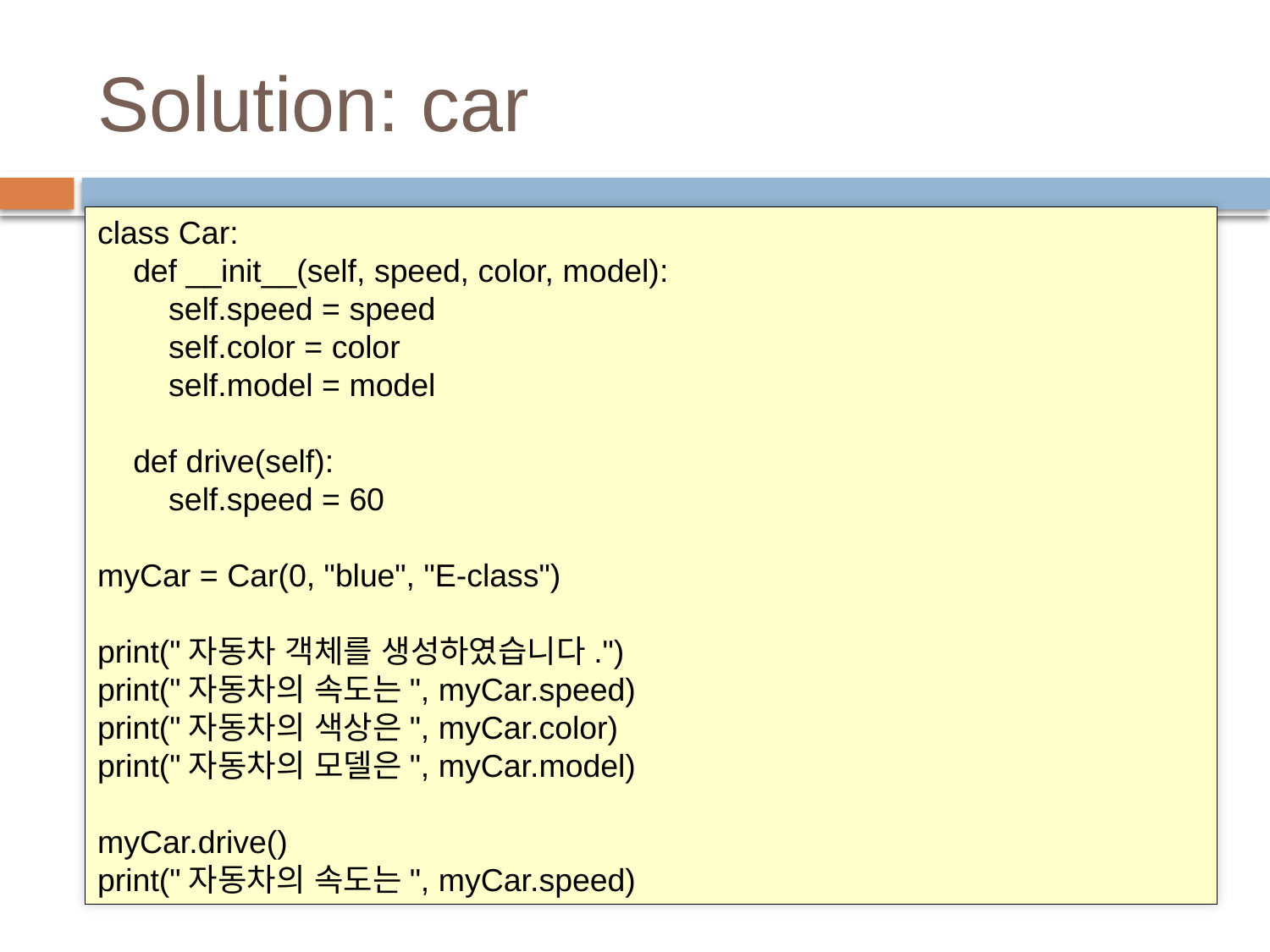

# Solution: car
class Car:
    def __init__(self, speed, color, model):
        self.speed = speed
        self.color = color
        self.model = model

    def drive(self):
        self.speed = 60

myCar = Car(0, "blue", "E-class")

print("자동차 객체를 생성하였습니다.")
print("자동차의 속도는", myCar.speed)
print("자동차의 색상은", myCar.color)
print("자동차의 모델은", myCar.model)

myCar.drive()
print("자동차의 속도는", myCar.speed)